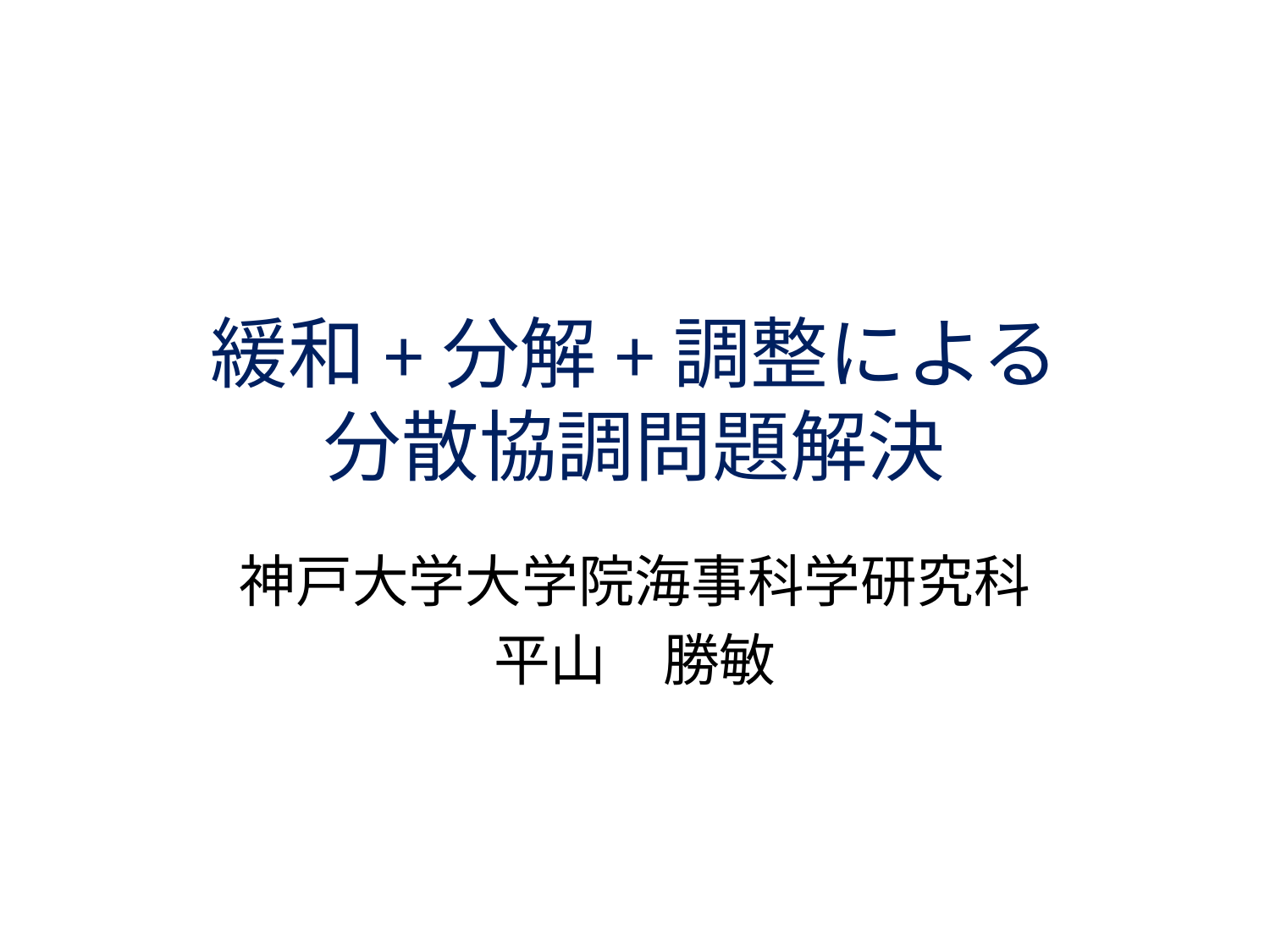

# 緩和+分解+調整による 分散協調問題解決
神戸大学大学院海事科学研究科
平山　勝敏